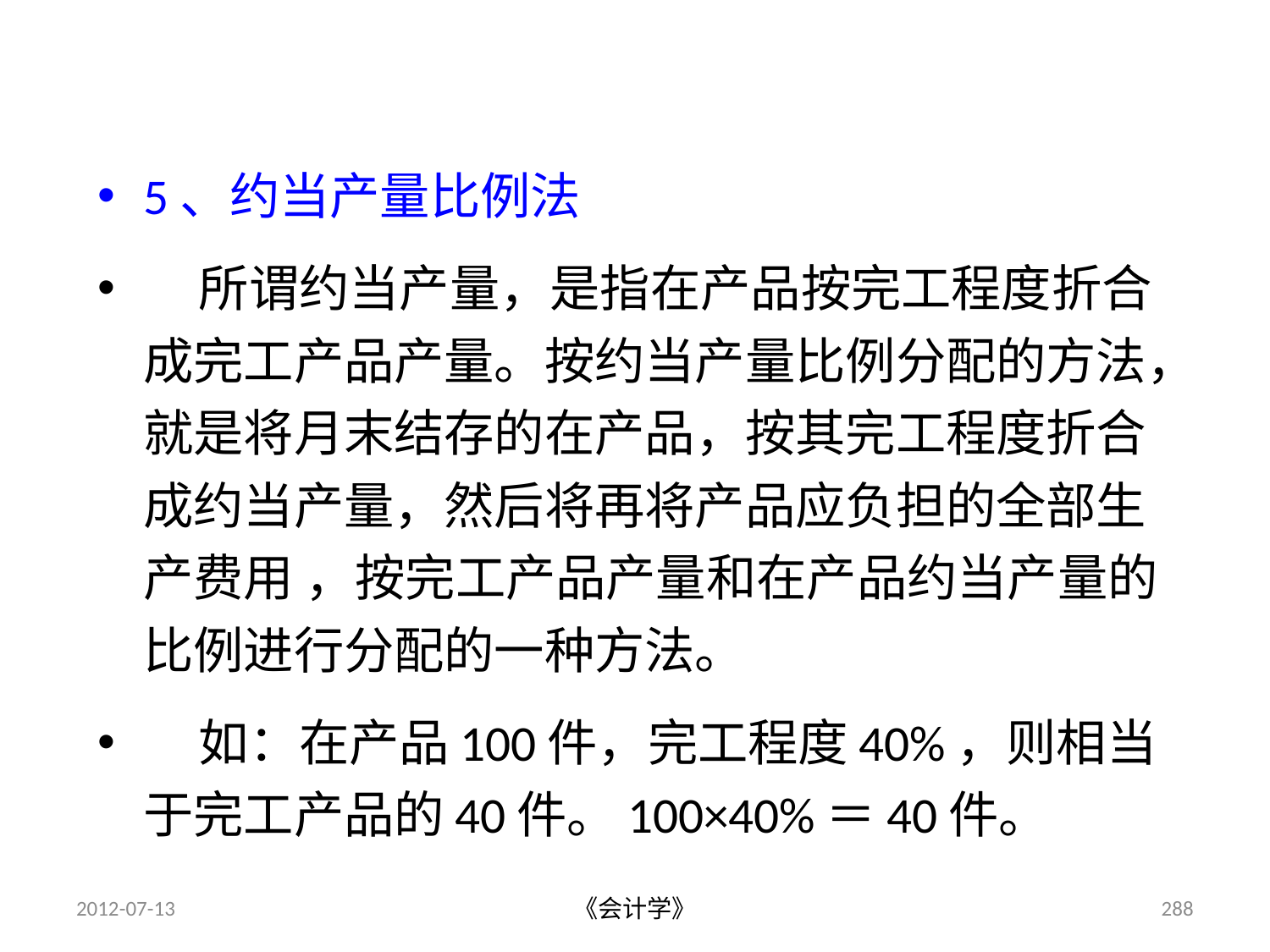

5、约当产量比例法
    所谓约当产量，是指在产品按完工程度折合成完工产品产量。按约当产量比例分配的方法，就是将月末结存的在产品，按其完工程度折合成约当产量，然后将再将产品应负担的全部生产费用 ，按完工产品产量和在产品约当产量的比例进行分配的一种方法。
    如：在产品100件，完工程度40%，则相当于完工产品的40件。100×40%＝40件。
2012-07-13
《会计学》
288